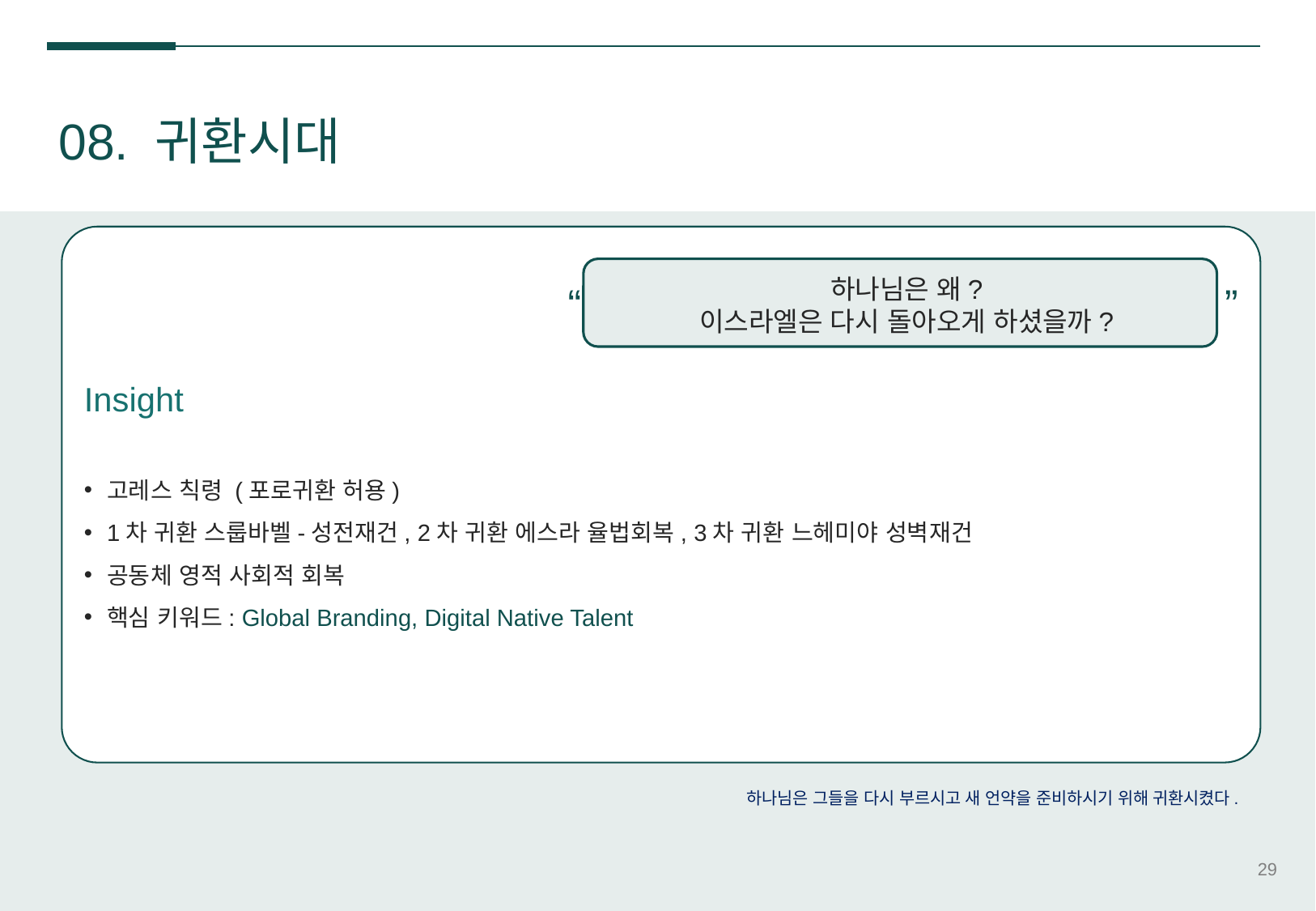

08. 귀환시대

Insight

고레스 칙령 (포로귀환 허용)
1차 귀환 스룹바벨-성전재건, 2차 귀환 에스라 율법회복, 3차 귀환 느헤미야 성벽재건
공동체 영적 사회적 회복
핵심 키워드: Global Branding, Digital Native Talent

하나님은 왜?
이스라엘은 다시 돌아오게 하셨을까?
“                                                         ”

하나님은 그들을 다시 부르시고 새 언약을 준비하시기 위해 귀환시켰다.
29